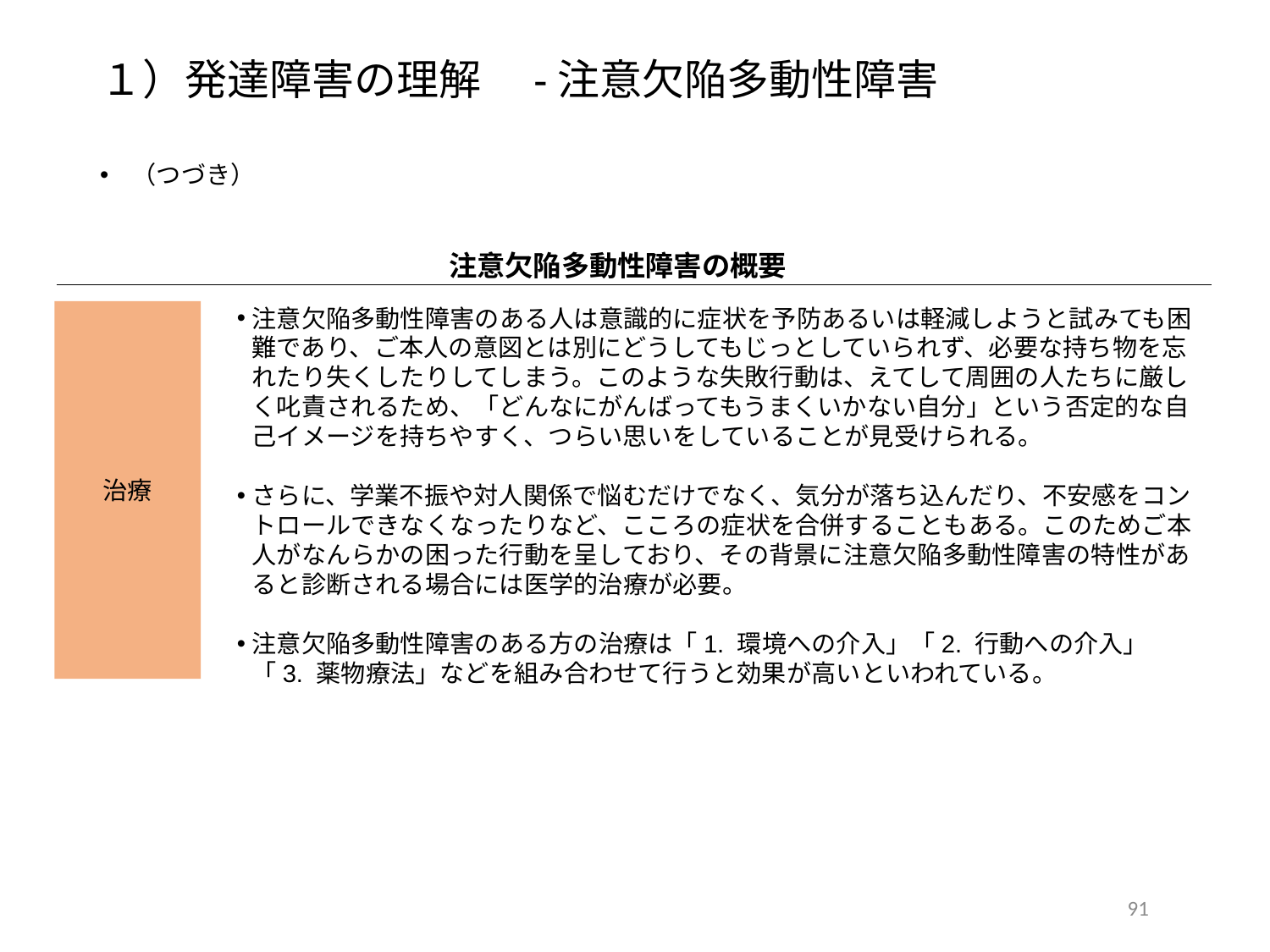

１）発達障害の理解　-注意欠陥多動性障害
（つづき）
注意欠陥多動性障害の概要
治療
注意欠陥多動性障害のある人は意識的に症状を予防あるいは軽減しようと試みても困難であり、ご本人の意図とは別にどうしてもじっとしていられず、必要な持ち物を忘れたり失くしたりしてしまう。このような失敗行動は、えてして周囲の人たちに厳しく叱責されるため、「どんなにがんばってもうまくいかない自分」という否定的な自己イメージを持ちやすく、つらい思いをしていることが見受けられる。

さらに、学業不振や対人関係で悩むだけでなく、気分が落ち込んだり、不安感をコントロールできなくなったりなど、こころの症状を合併することもある。このためご本人がなんらかの困った行動を呈しており、その背景に注意欠陥多動性障害の特性があると診断される場合には医学的治療が必要。

注意欠陥多動性障害のある方の治療は「1. 環境への介入」「2. 行動への介入」「3. 薬物療法」などを組み合わせて行うと効果が高いといわれている。
91